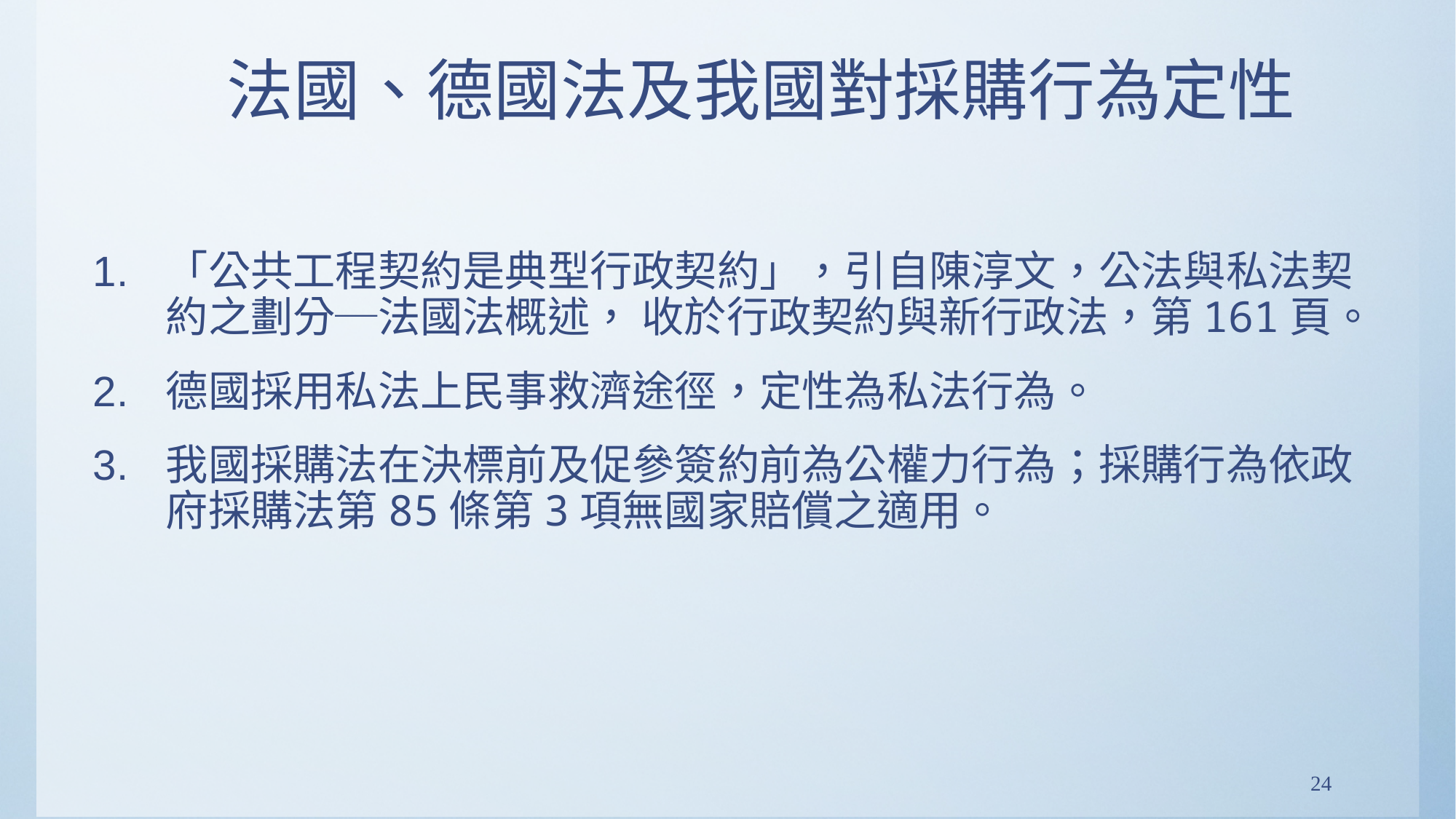

# 法國、德國法及我國對採購行為定性

「公共工程契約是典型行政契約」，引自陳淳文，公法與私法契約之劃分─法國法概述， 收於行政契約與新行政法，第161頁。
德國採用私法上民事救濟途徑，定性為私法行為。
我國採購法在決標前及促參簽約前為公權力行為；採購行為依政府採購法第85條第3項無國家賠償之適用。

24